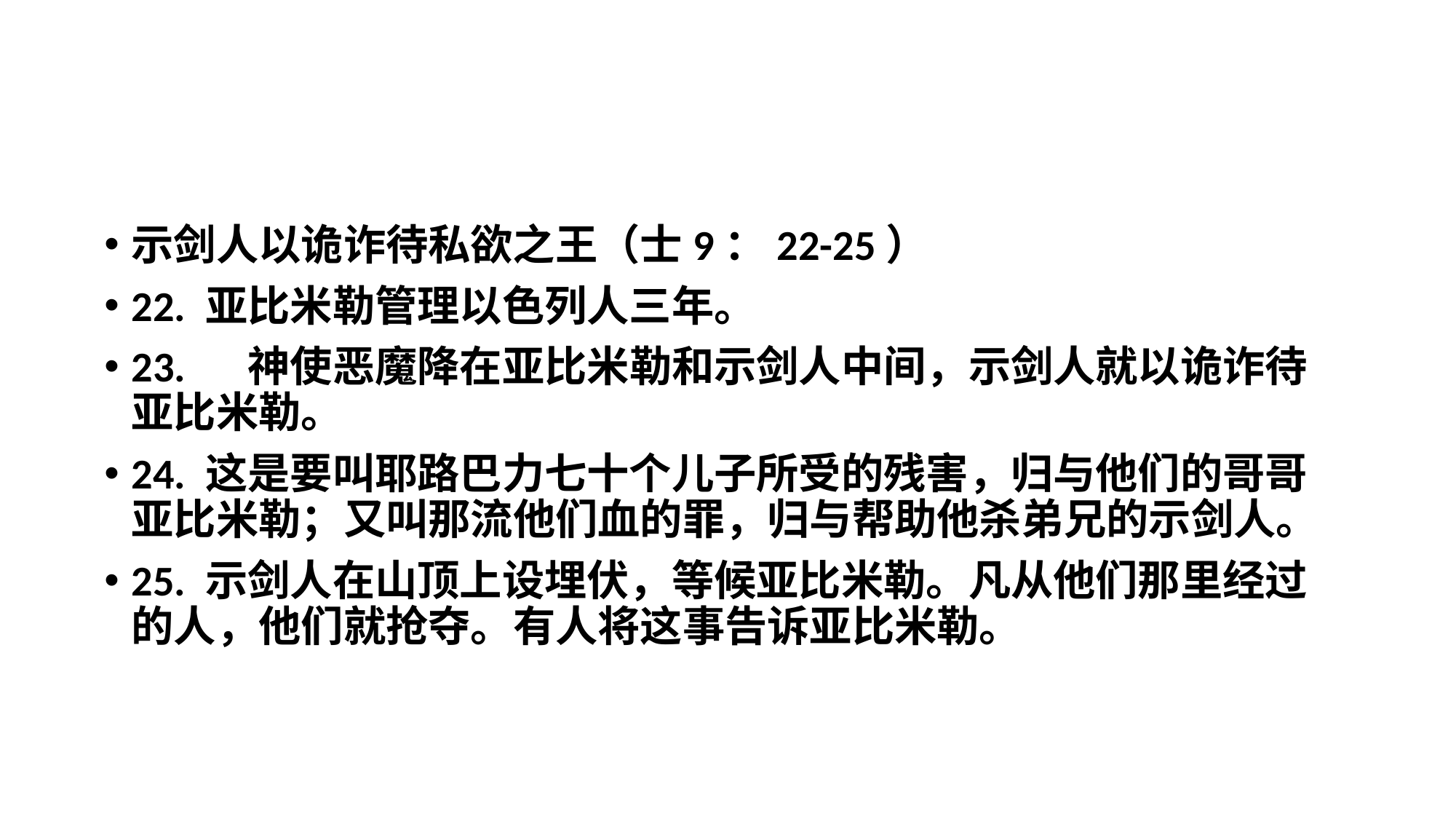

示剑人以诡诈待私欲之王（士9：22-25）
22. 亚比米勒管理以色列人三年。
23. 　神使恶魔降在亚比米勒和示剑人中间，示剑人就以诡诈待亚比米勒。
24. 这是要叫耶路巴力七十个儿子所受的残害，归与他们的哥哥亚比米勒；又叫那流他们血的罪，归与帮助他杀弟兄的示剑人。
25. 示剑人在山顶上设埋伏，等候亚比米勒。凡从他们那里经过的人，他们就抢夺。有人将这事告诉亚比米勒。